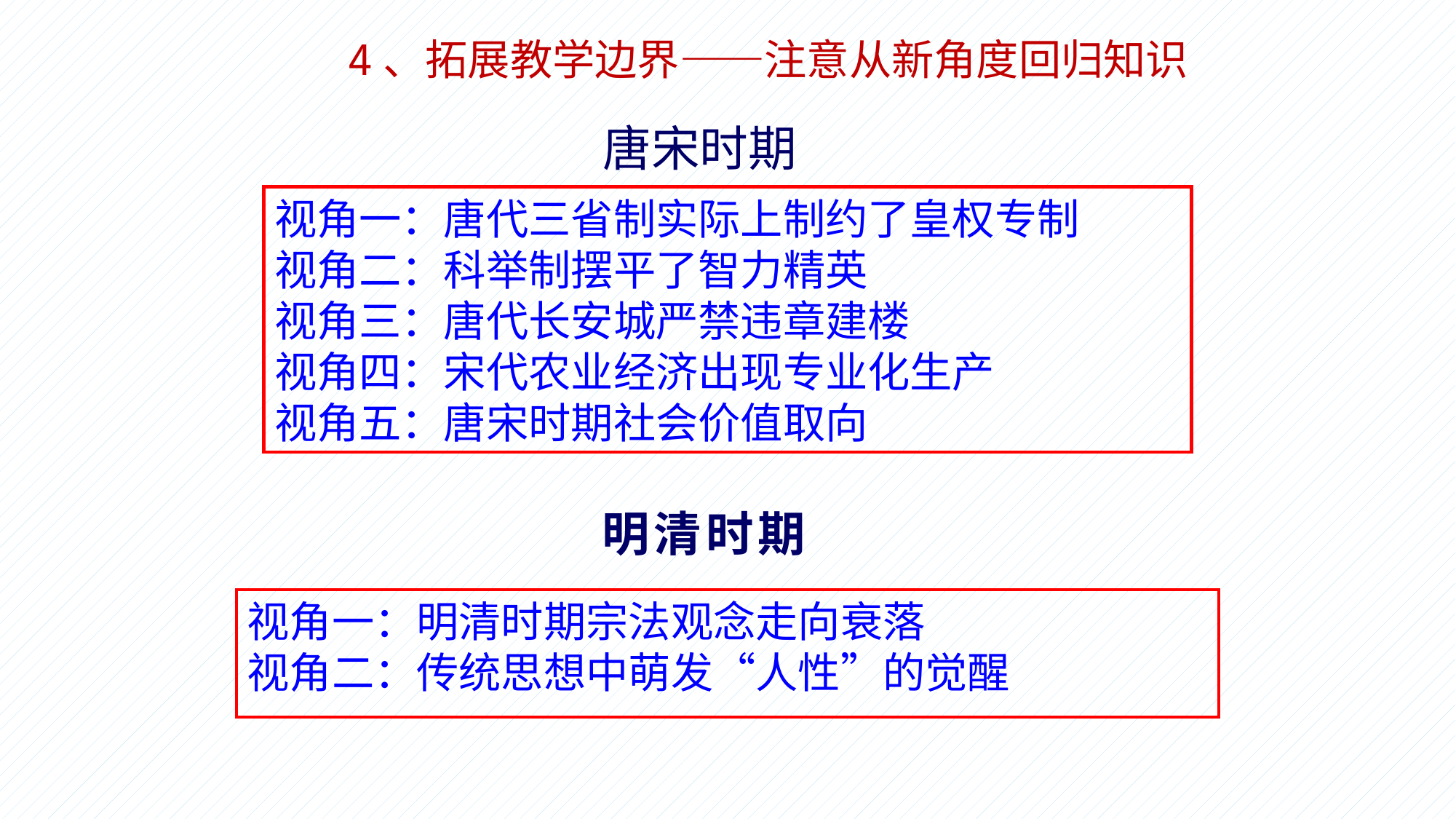

4、拓展教学边界——注意从新角度回归知识
唐宋时期
视角一：唐代三省制实际上制约了皇权专制
视角二：科举制摆平了智力精英
视角三：唐代长安城严禁违章建楼
视角四：宋代农业经济出现专业化生产
视角五：唐宋时期社会价值取向
明清时期
视角一：明清时期宗法观念走向衰落
视角二：传统思想中萌发“人性”的觉醒